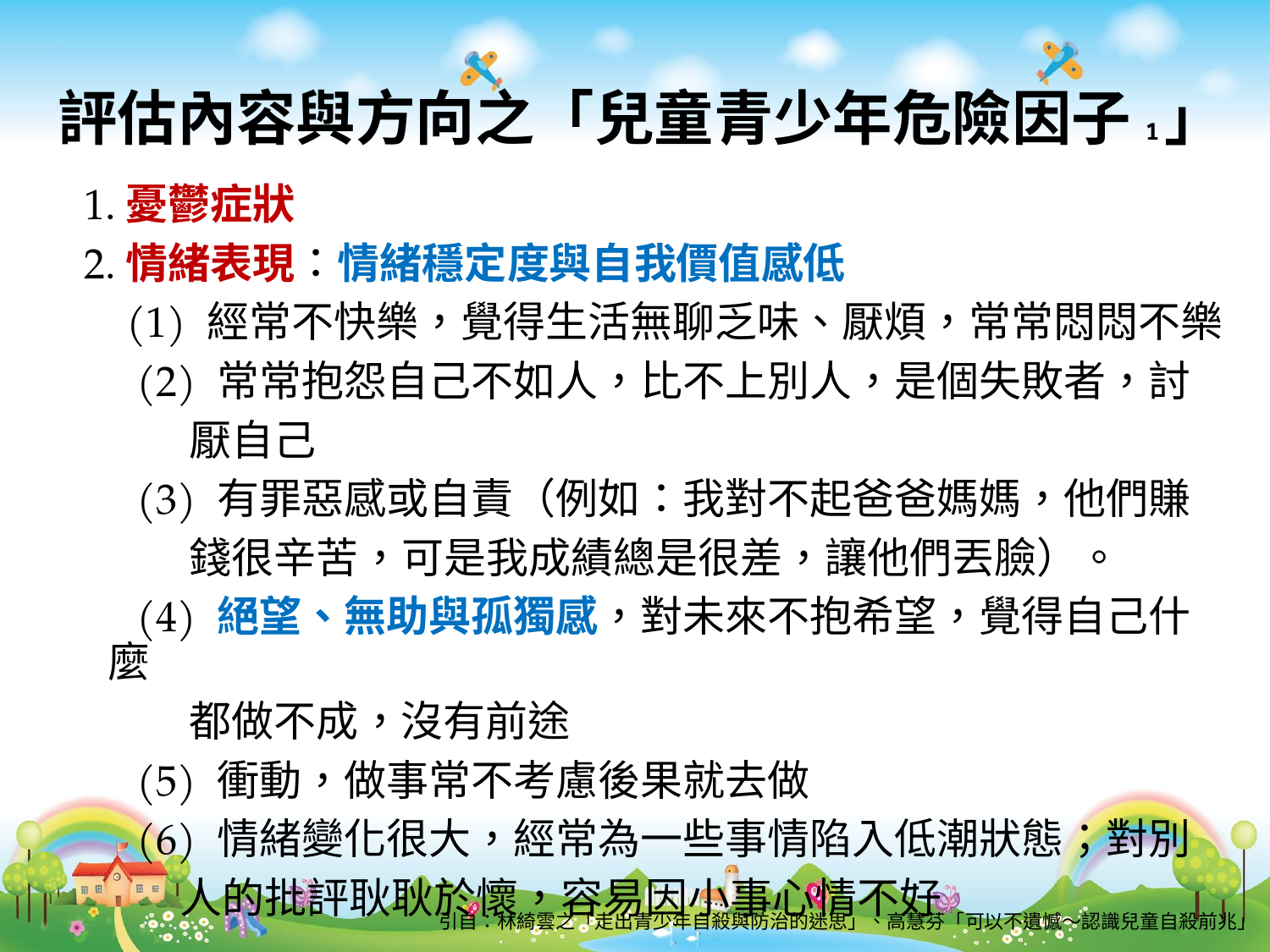

# 評估內容與方向之「兒童青少年危險因子1」
1.憂鬱症狀
2.情緒表現：情緒穩定度與自我價值感低
    (1) 經常不快樂，覺得生活無聊乏味、厭煩，常常悶悶不樂
　(2) 常常抱怨自己不如人，比不上別人，是個失敗者，討
          厭自己
　(3) 有罪惡感或自責（例如：我對不起爸爸媽媽，他們賺
          錢很辛苦，可是我成績總是很差，讓他們丟臉）。
　(4) 絕望、無助與孤獨感，對未來不抱希望，覺得自己什麼
          都做不成，沒有前途
　(5) 衝動，做事常不考慮後果就去做
　(6) 情緒變化很大，經常為一些事情陷入低潮狀態；對別
         人的批評耿耿於懷，容易因小事心情不好

引自：林綺雲之「走出青少年自殺與防治的迷思」、高慧芬「可以不遺憾～認識兒童自殺前兆」